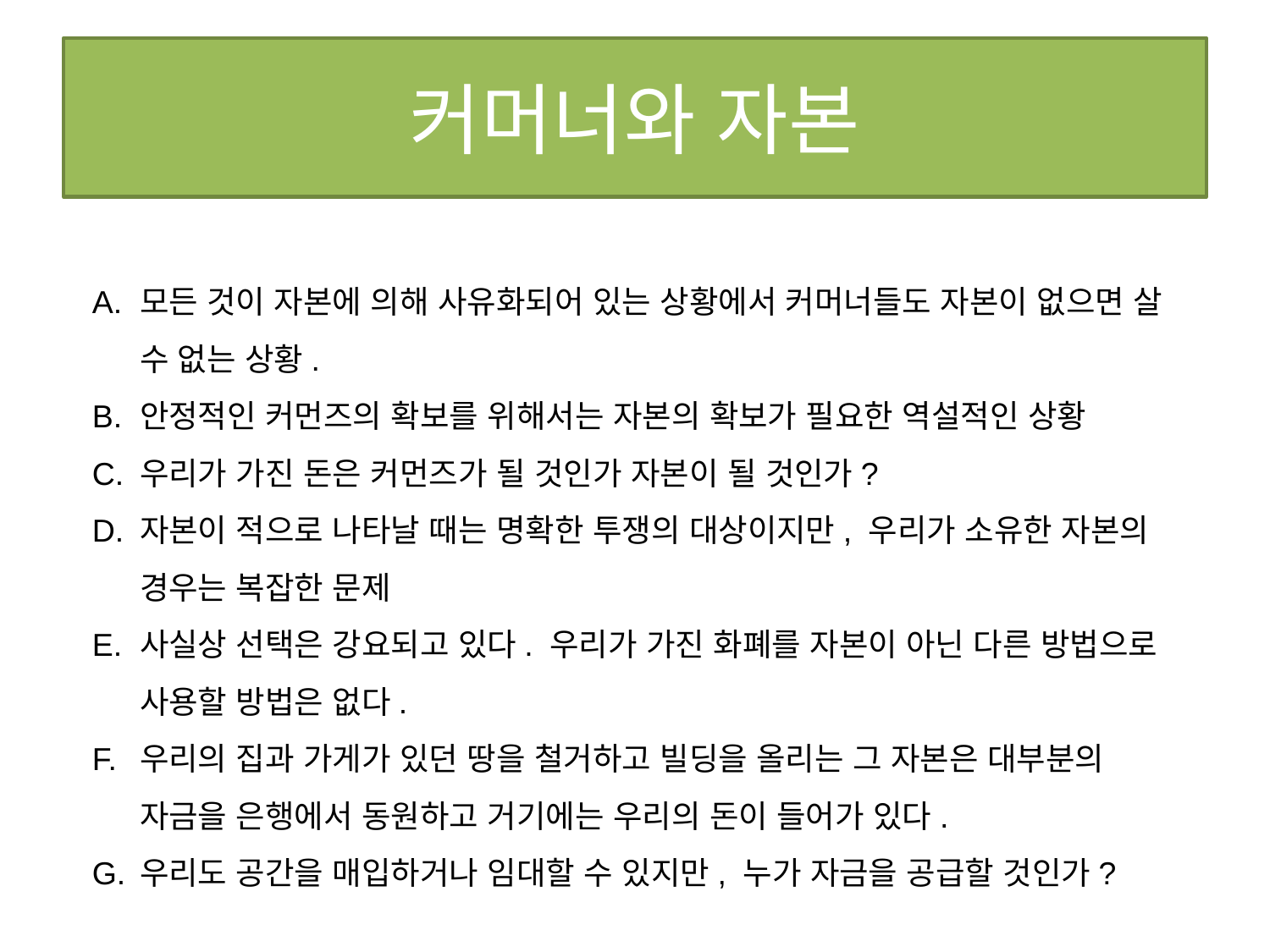

# 커머너와 자본
모든 것이 자본에 의해 사유화되어 있는 상황에서 커머너들도 자본이 없으면 살 수 없는 상황.
안정적인 커먼즈의 확보를 위해서는 자본의 확보가 필요한 역설적인 상황
우리가 가진 돈은 커먼즈가 될 것인가 자본이 될 것인가?
자본이 적으로 나타날 때는 명확한 투쟁의 대상이지만, 우리가 소유한 자본의 경우는 복잡한 문제
사실상 선택은 강요되고 있다. 우리가 가진 화폐를 자본이 아닌 다른 방법으로 사용할 방법은 없다.
우리의 집과 가게가 있던 땅을 철거하고 빌딩을 올리는 그 자본은 대부분의 자금을 은행에서 동원하고 거기에는 우리의 돈이 들어가 있다.
우리도 공간을 매입하거나 임대할 수 있지만, 누가 자금을 공급할 것인가?